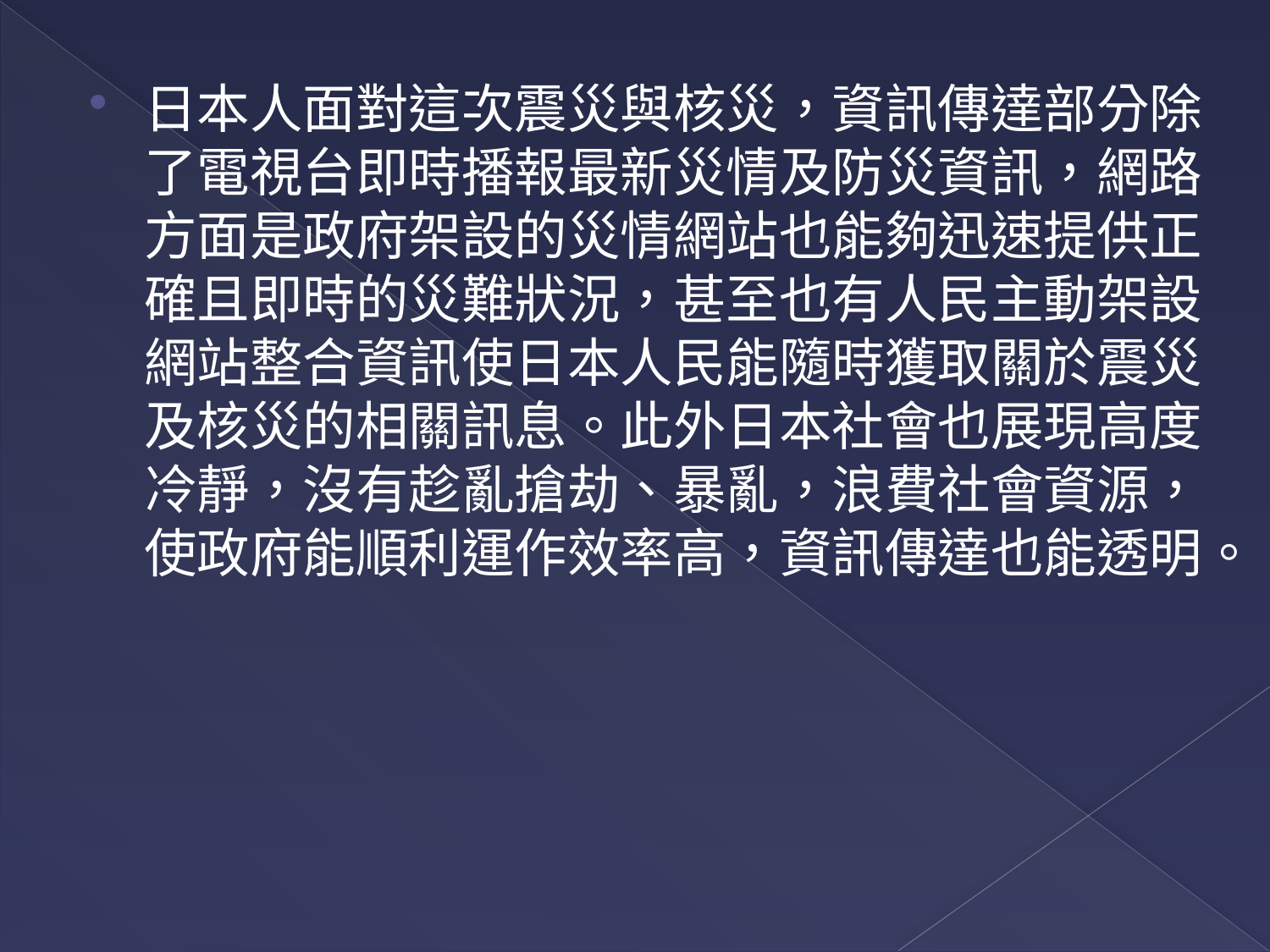

日本人面對這次震災與核災，資訊傳達部分除了電視台即時播報最新災情及防災資訊，網路方面是政府架設的災情網站也能夠迅速提供正確且即時的災難狀況，甚至也有人民主動架設網站整合資訊使日本人民能隨時獲取關於震災及核災的相關訊息。此外日本社會也展現高度冷靜，沒有趁亂搶劫、暴亂，浪費社會資源，使政府能順利運作效率高，資訊傳達也能透明。